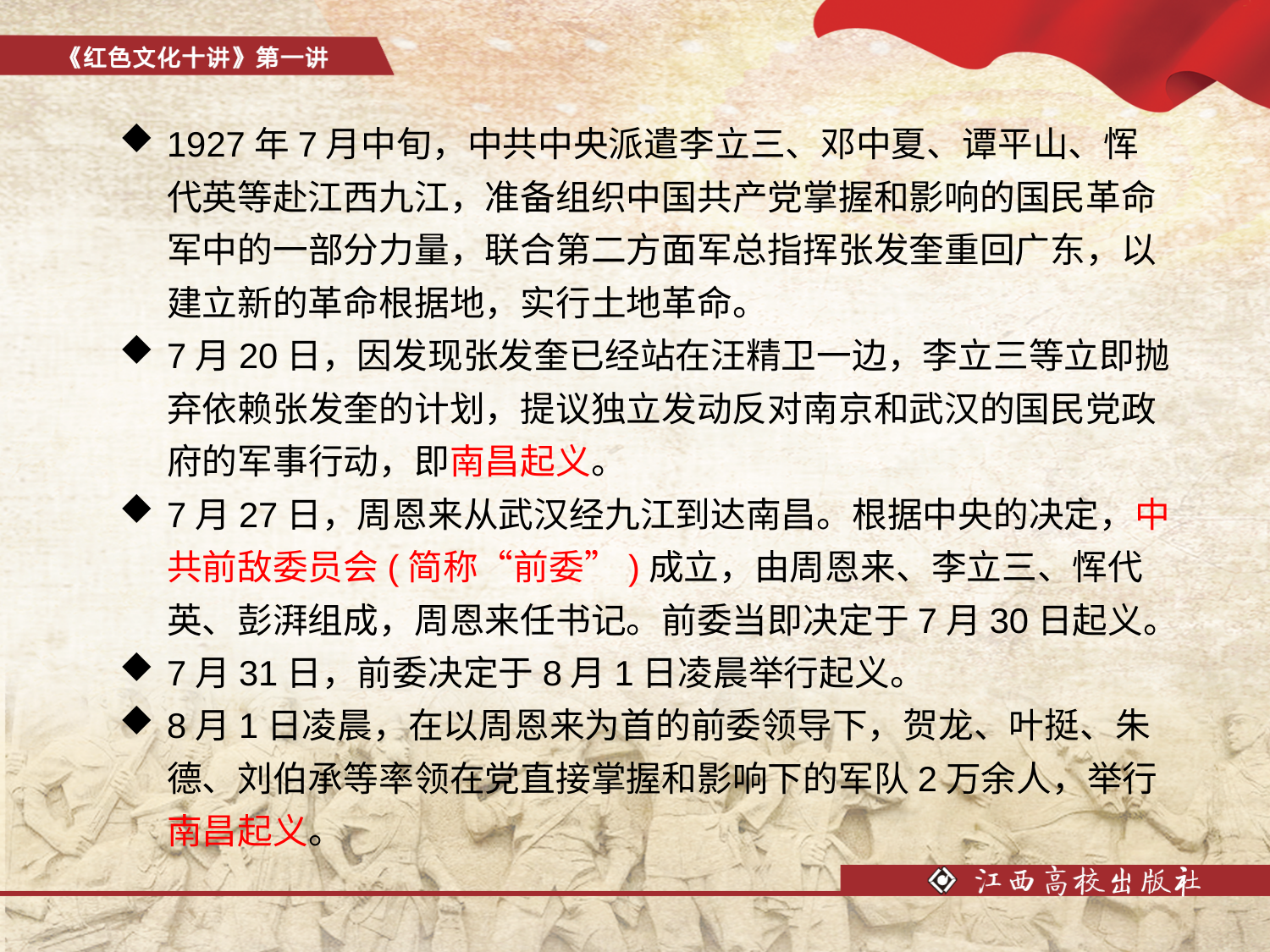

1927年7月中旬，中共中央派遣李立三、邓中夏、谭平山、恽代英等赴江西九江，准备组织中国共产党掌握和影响的国民革命军中的一部分力量，联合第二方面军总指挥张发奎重回广东，以建立新的革命根据地，实行土地革命。
7月20日，因发现张发奎已经站在汪精卫一边，李立三等立即抛弃依赖张发奎的计划，提议独立发动反对南京和武汉的国民党政府的军事行动，即南昌起义。
7月27日，周恩来从武汉经九江到达南昌。根据中央的决定，中共前敌委员会(简称“前委”)成立，由周恩来、李立三、恽代英、彭湃组成，周恩来任书记。前委当即决定于7月30日起义。
7月31日，前委决定于8月1日凌晨举行起义。
8月1日凌晨，在以周恩来为首的前委领导下，贺龙、叶挺、朱德、刘伯承等率领在党直接掌握和影响下的军队2万余人，举行南昌起义。